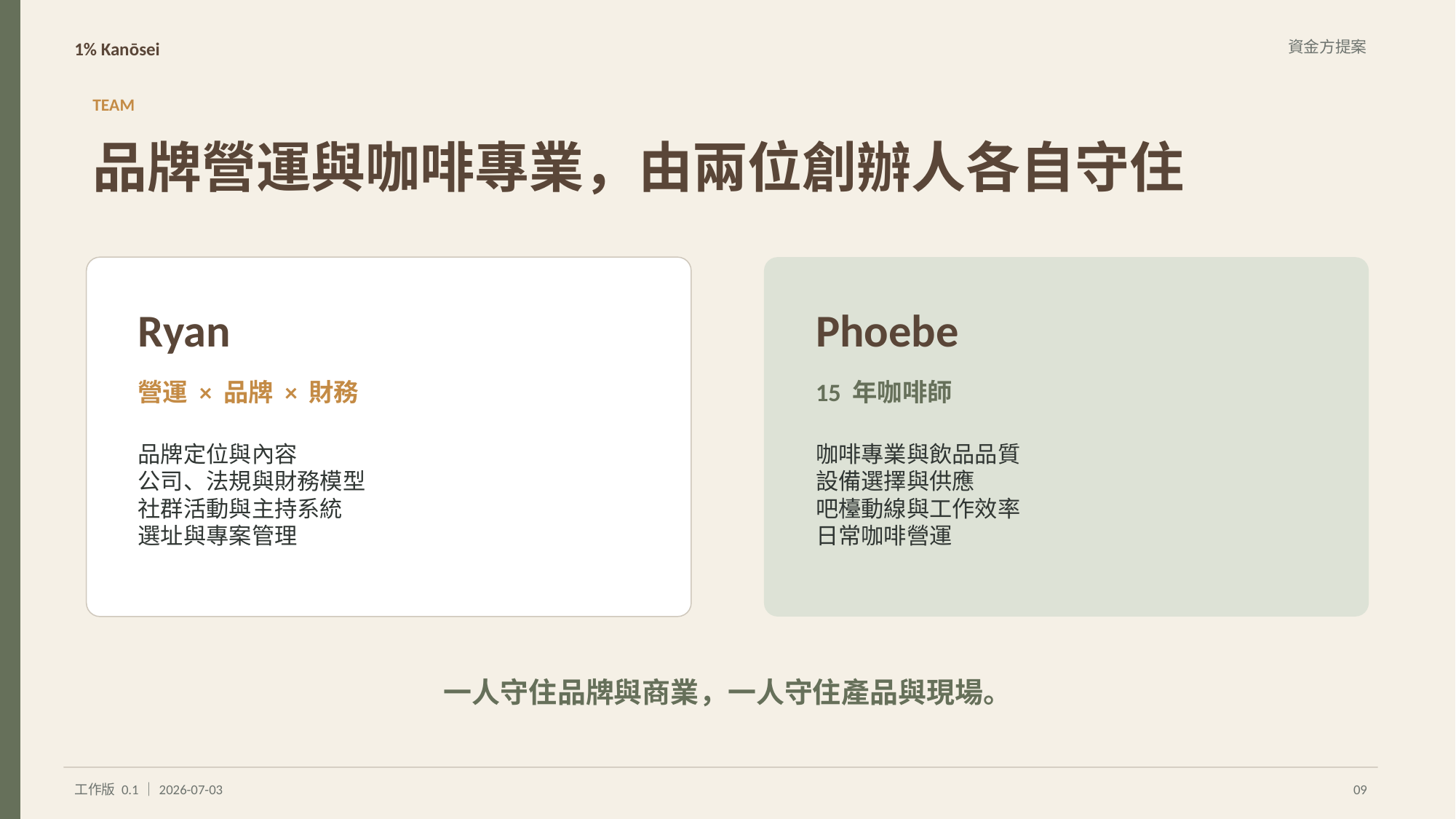

1% Kanōsei
資金方提案
TEAM
品牌營運與咖啡專業，由兩位創辦人各自守住

Ryan
Phoebe
營運 × 品牌 × 財務
15 年咖啡師
品牌定位與內容
公司、法規與財務模型
社群活動與主持系統
選址與專案管理
咖啡專業與飲品品質
設備選擇與供應
吧檯動線與工作效率
日常咖啡營運
一人守住品牌與商業，一人守住產品與現場。

工作版 0.1｜2026-07-03
09